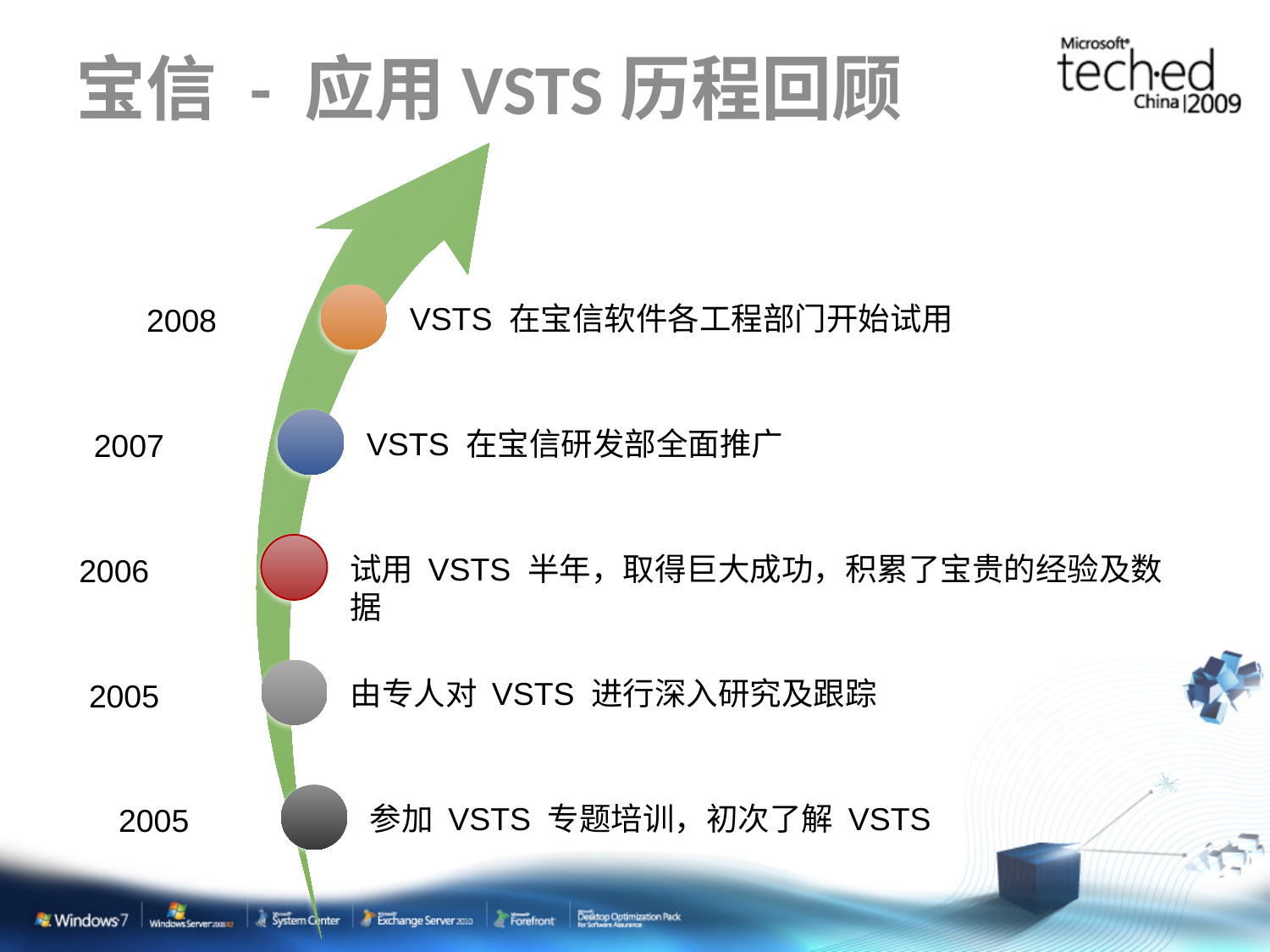

# 宝信 - 应用VSTS历程回顾

VSTS 在宝信软件各工程部门开始试用
2008

VSTS 在宝信研发部全面推广
2007

试用 VSTS 半年，取得巨大成功，积累了宝贵的经验及数据
2006

由专人对 VSTS 进行深入研究及跟踪
2005

参加 VSTS 专题培训，初次了解 VSTS
2005